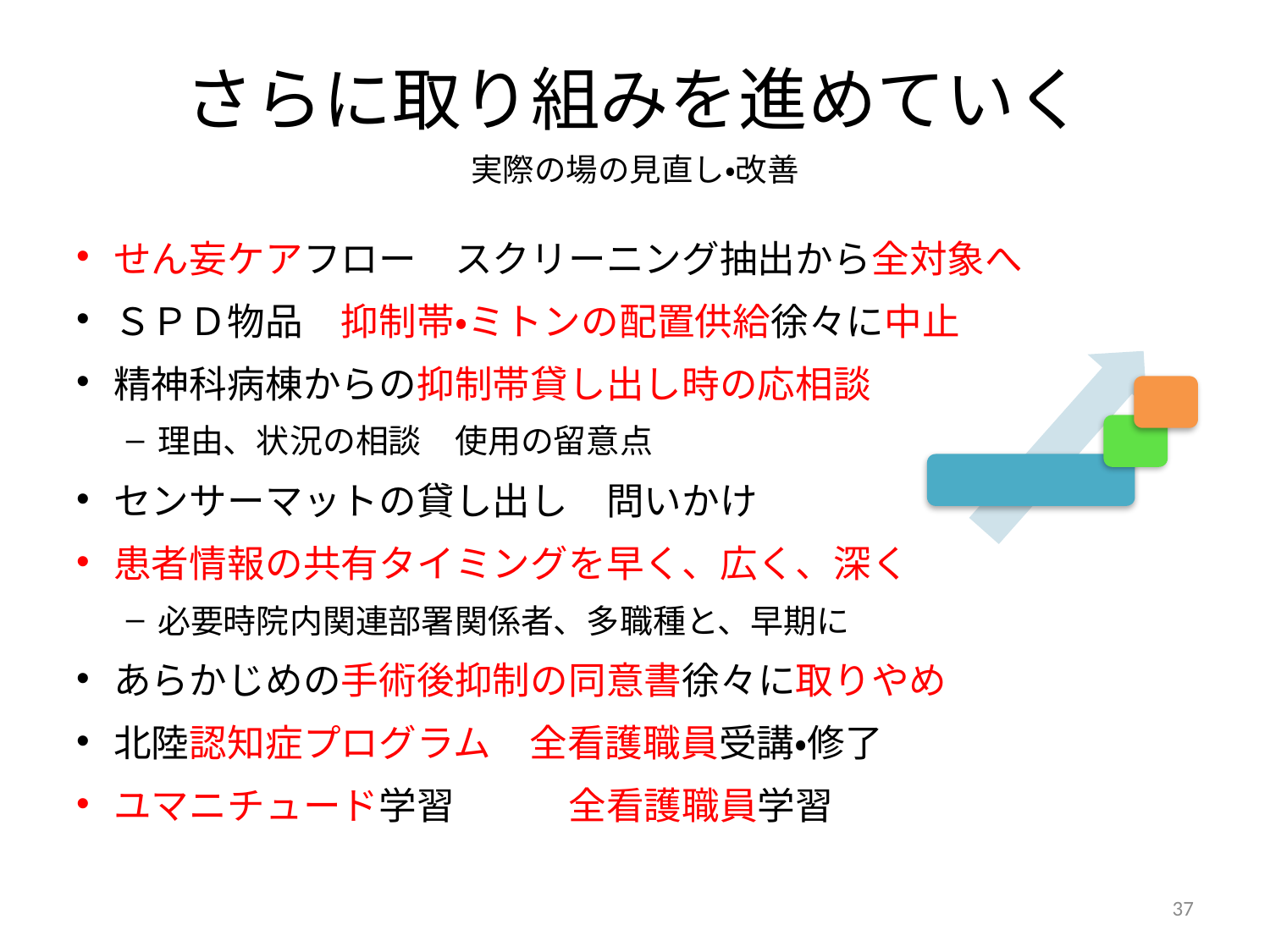

# さらに取り組みを進めていく 実際の場の見直し・改善
せん妄ケアフロー　スクリーニング抽出から全対象へ
ＳＰＤ物品　抑制帯・ミトンの配置供給徐々に中止
精神科病棟からの抑制帯貸し出し時の応相談
理由、状況の相談　使用の留意点
センサーマットの貸し出し　問いかけ
患者情報の共有タイミングを早く、広く、深く
必要時院内関連部署関係者、多職種と、早期に
あらかじめの手術後抑制の同意書徐々に取りやめ
北陸認知症プログラム　全看護職員受講・修了
ユマニチュード学習　　　全看護職員学習

37